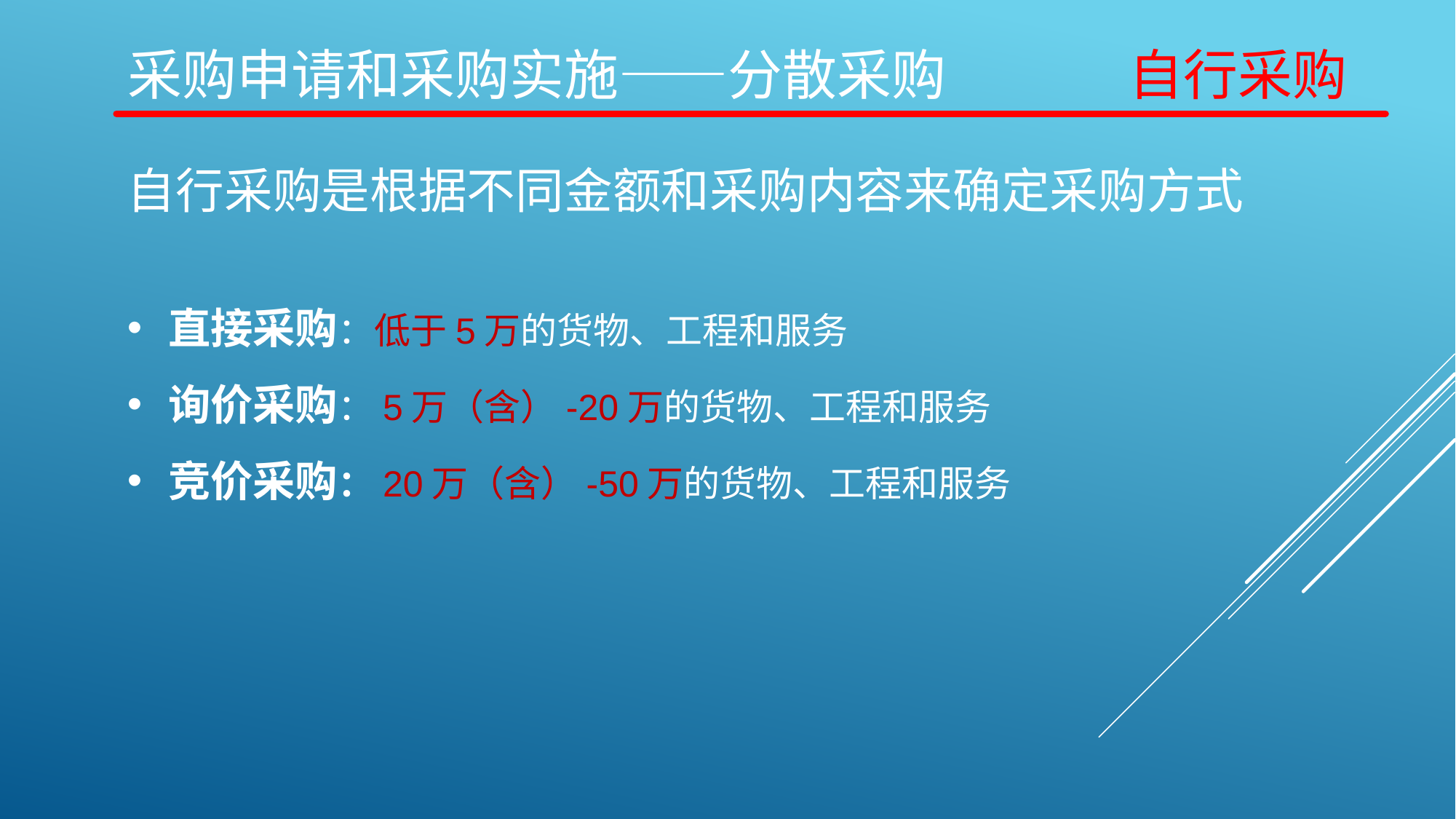

# 采购申请和采购实施——分散采购               自行采购
自行采购是根据不同金额和采购内容来确定采购方式
直接采购：低于5万的货物、工程和服务
询价采购：5万（含）-20万的货物、工程和服务
竞价采购：20万（含）-50万的货物、工程和服务